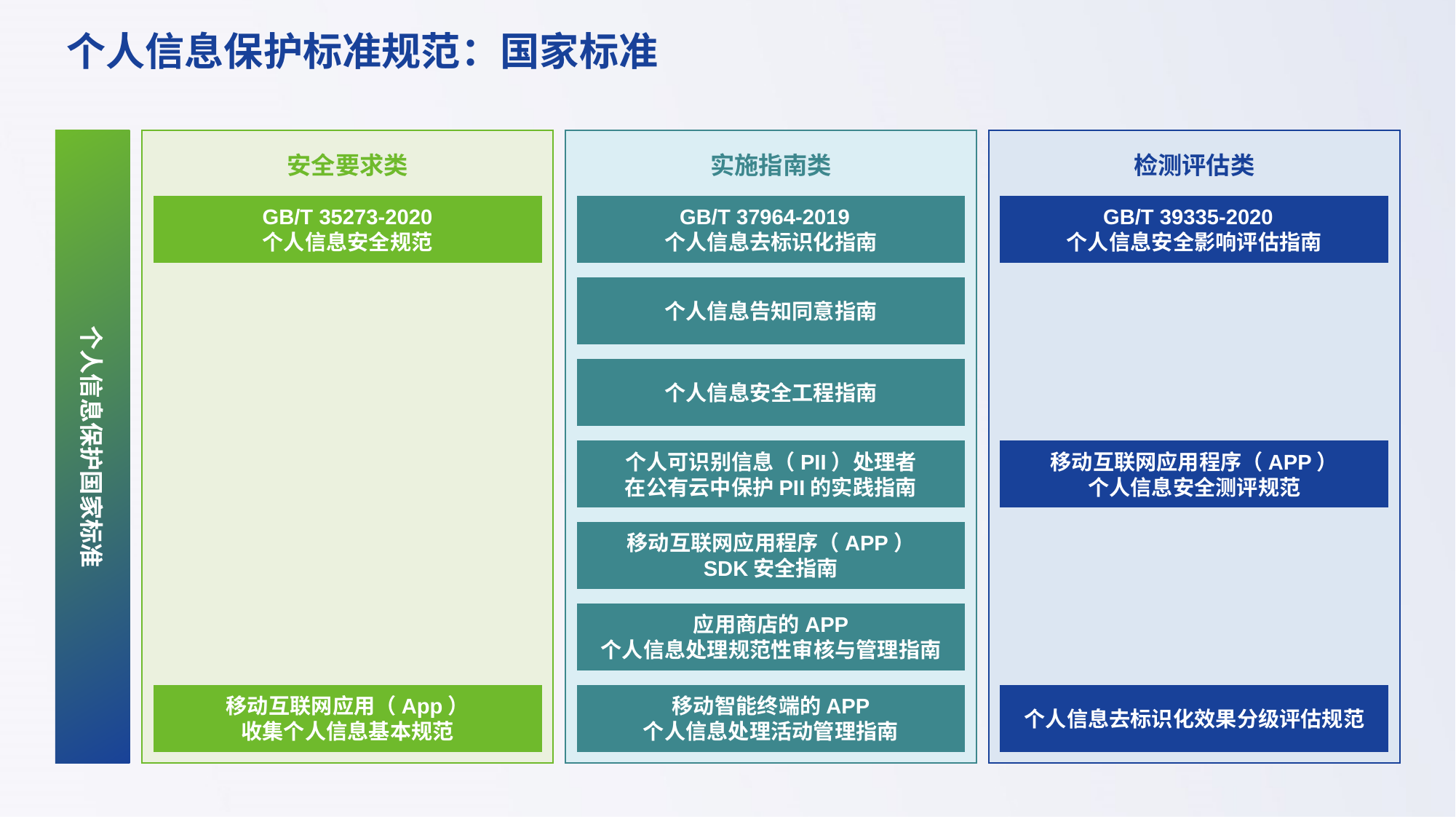

个人信息保护标准规范：国家标准
个人信息保护国家标准
安全要求类
实施指南类
检测评估类
GB/T 37964-2019
个人信息去标识化指南
GB/T 39335-2020
个人信息安全影响评估指南
GB/T 35273-2020
个人信息安全规范
个人信息告知同意指南
个人信息安全工程指南
个人可识别信息（PII）处理者
在公有云中保护PII的实践指南
移动互联网应用程序（APP）
个人信息安全测评规范
移动互联网应用程序（APP）
SDK安全指南
应用商店的APP
个人信息处理规范性审核与管理指南
移动互联网应用（App）
收集个人信息基本规范
移动智能终端的APP
个人信息处理活动管理指南
个人信息去标识化效果分级评估规范